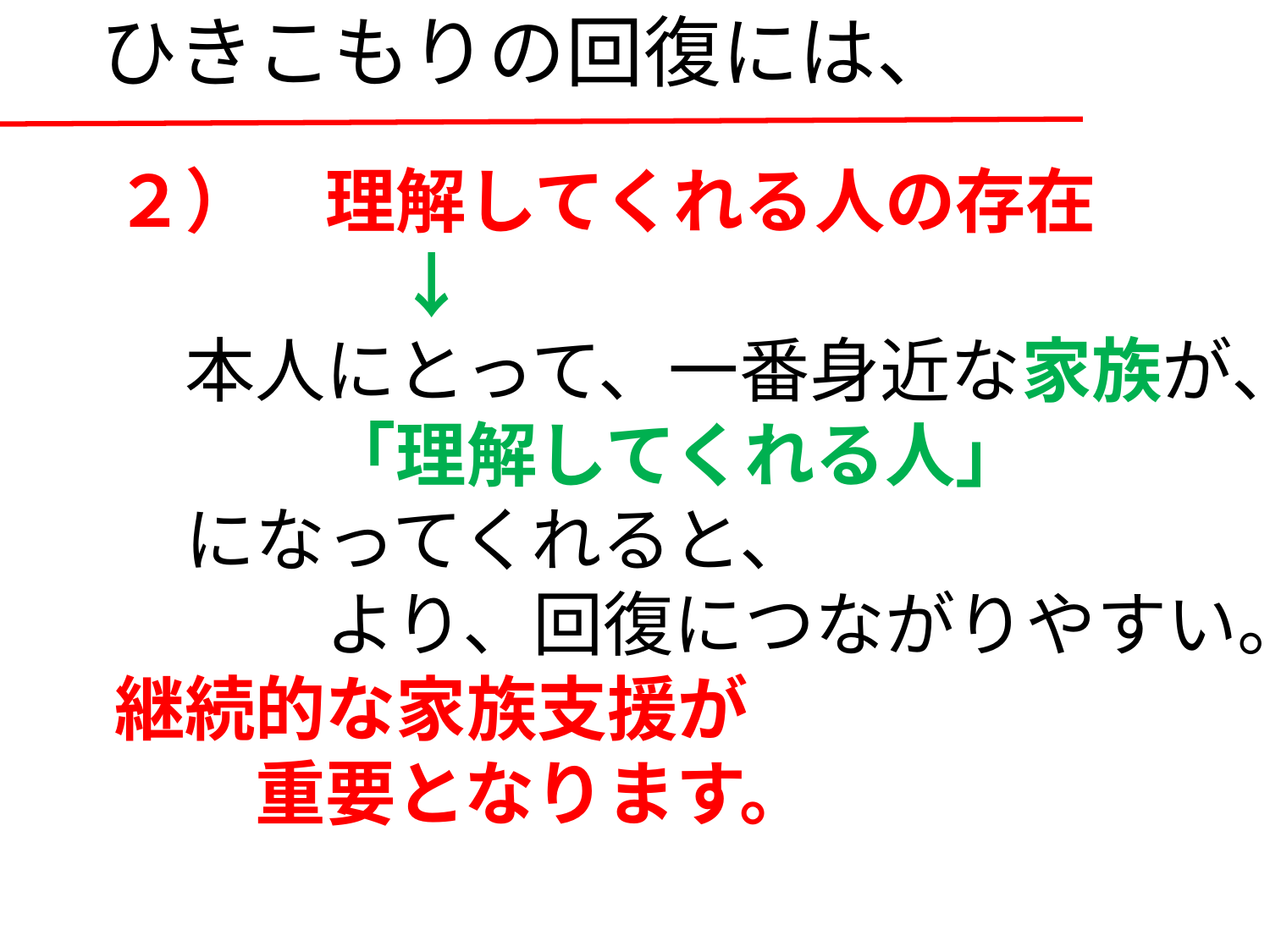

# ひきこもりの回復には、
２）　理解してくれる人の存在
　　　　↓
　本人にとって、一番身近な家族が、
　　　「理解してくれる人」
　になってくれると、
　　　より、回復につながりやすい。
継続的な家族支援が
　　重要となります。